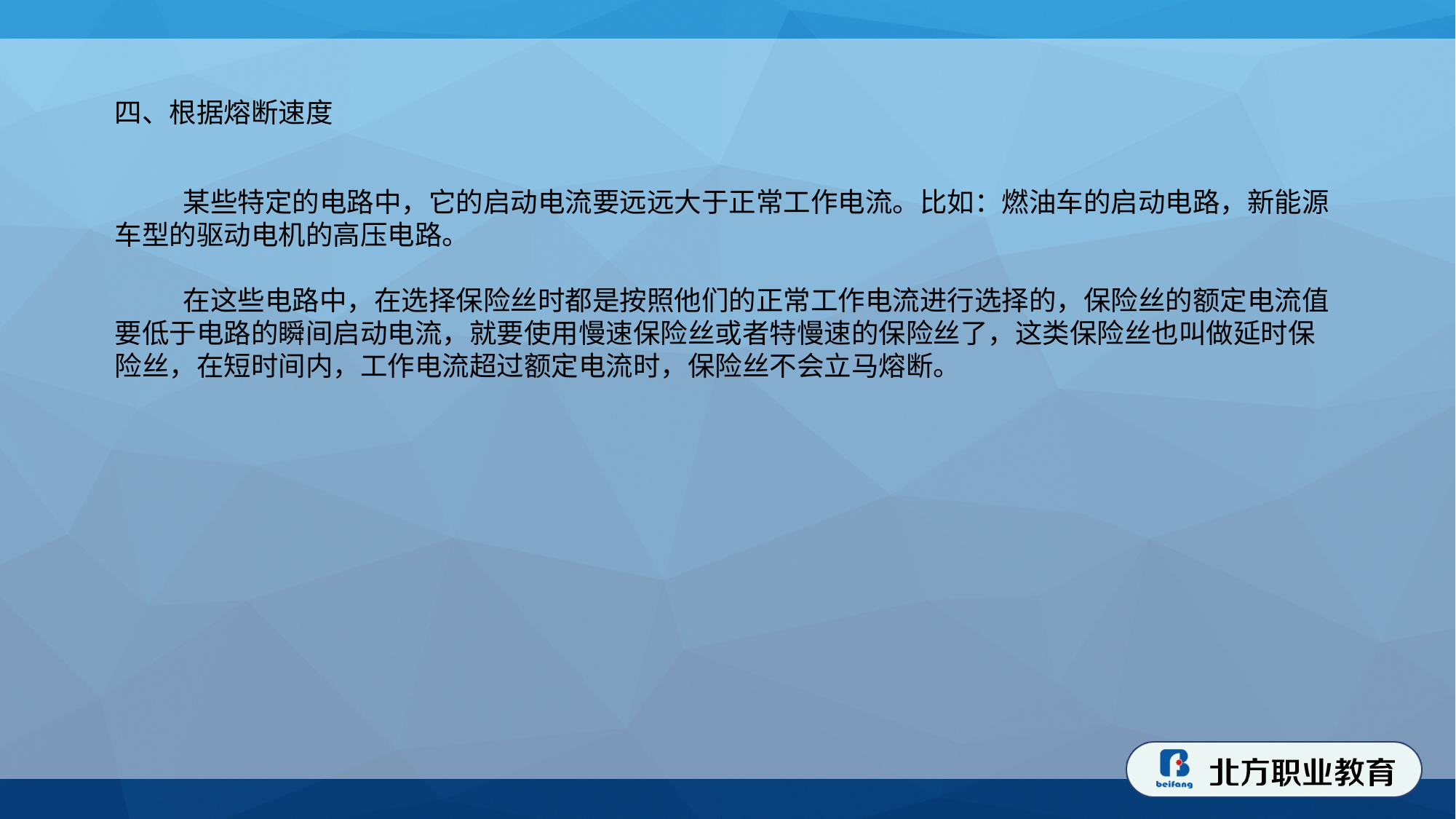

四、根据熔断速度
          某些特定的电路中，它的启动电流要远远大于正常工作电流。比如：燃油车的启动电路，新能源车型的驱动电机的高压电路。

          在这些电路中，在选择保险丝时都是按照他们的正常工作电流进行选择的，保险丝的额定电流值要低于电路的瞬间启动电流，就要使用慢速保险丝或者特慢速的保险丝了，这类保险丝也叫做延时保险丝，在短时间内，工作电流超过额定电流时，保险丝不会立马熔断。